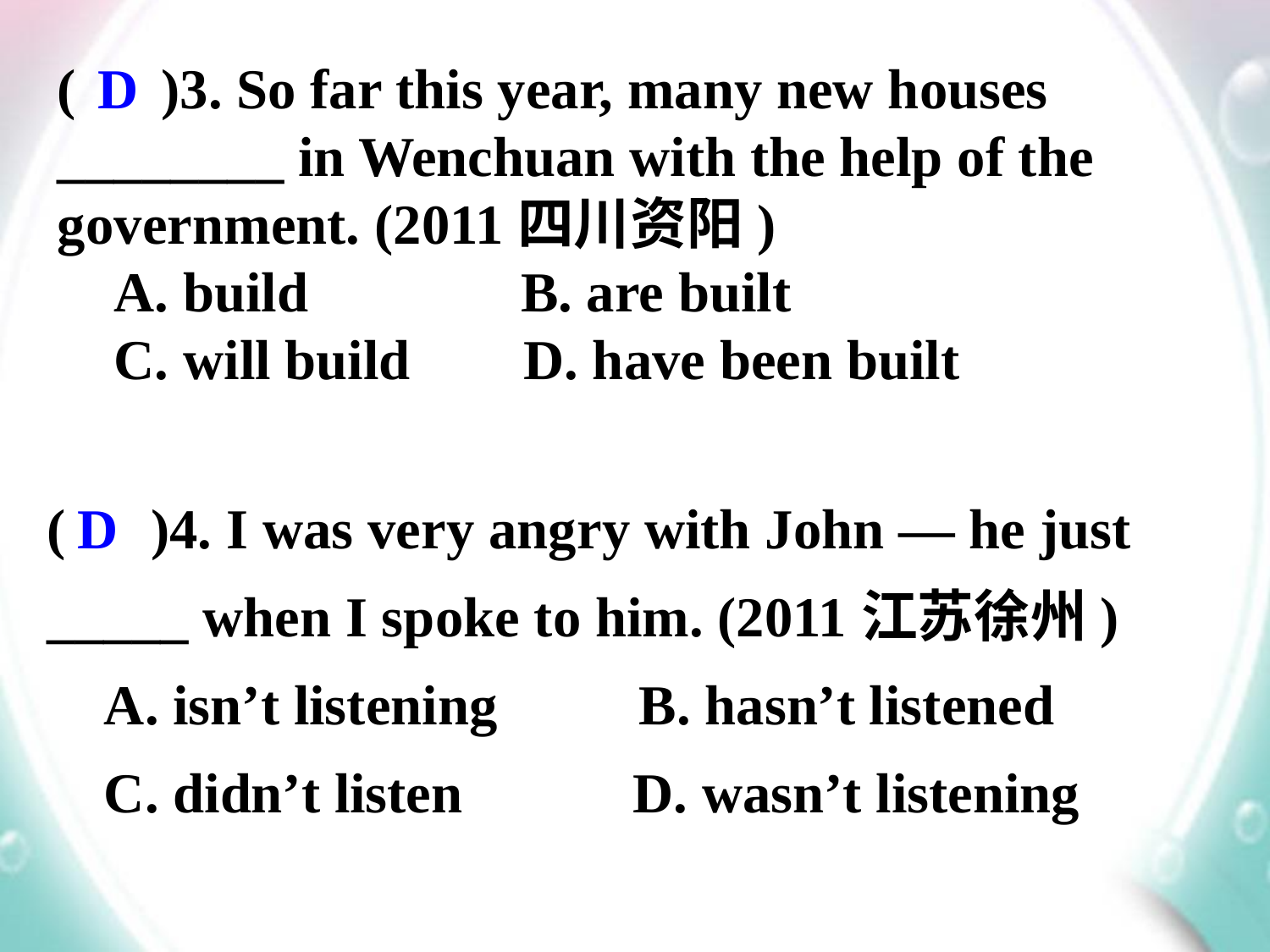

(      )3. So far this year, many new houses ________ in Wenchuan with the help of the government. (2011四川资阳)
    A. build               B. are built
    C. will build        D. have been built
D
(      )4. I was very angry with John — he just _____ when I spoke to him. (2011江苏徐州)
    A. isn’t listening          B. hasn’t listened
    C. didn’t listen            D. wasn’t listening
D